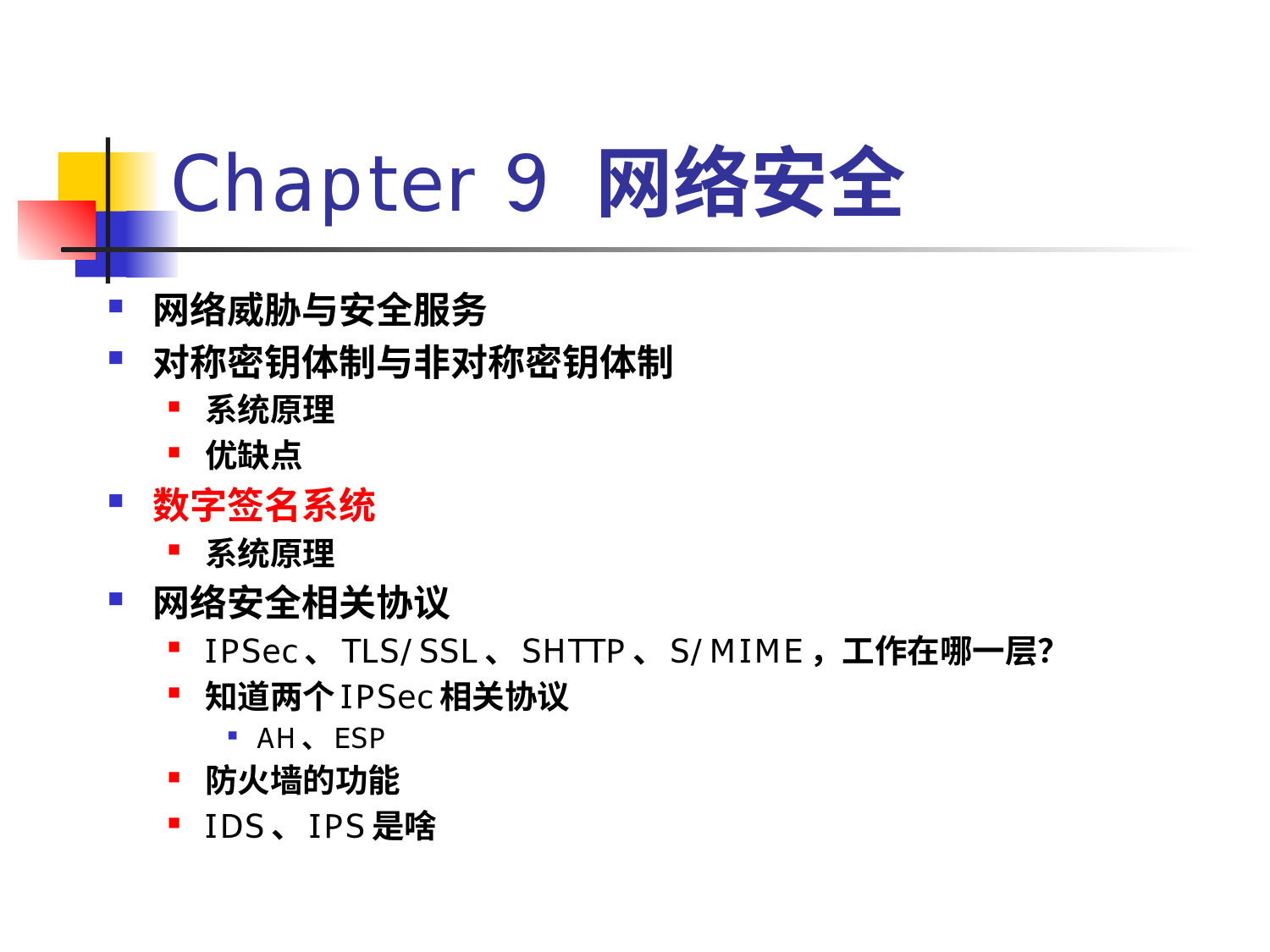

# Chapter 9 网络安全
网络威胁与安全服务
对称密钥体制与非对称密钥体制
系统原理
优缺点
数字签名系统
系统原理
网络安全相关协议
IPSec、TLS/SSL、SHTTP、S/MIME，工作在哪一层？
知道两个IPSec相关协议
AH、ESP
防火墙的功能
IDS、IPS是啥